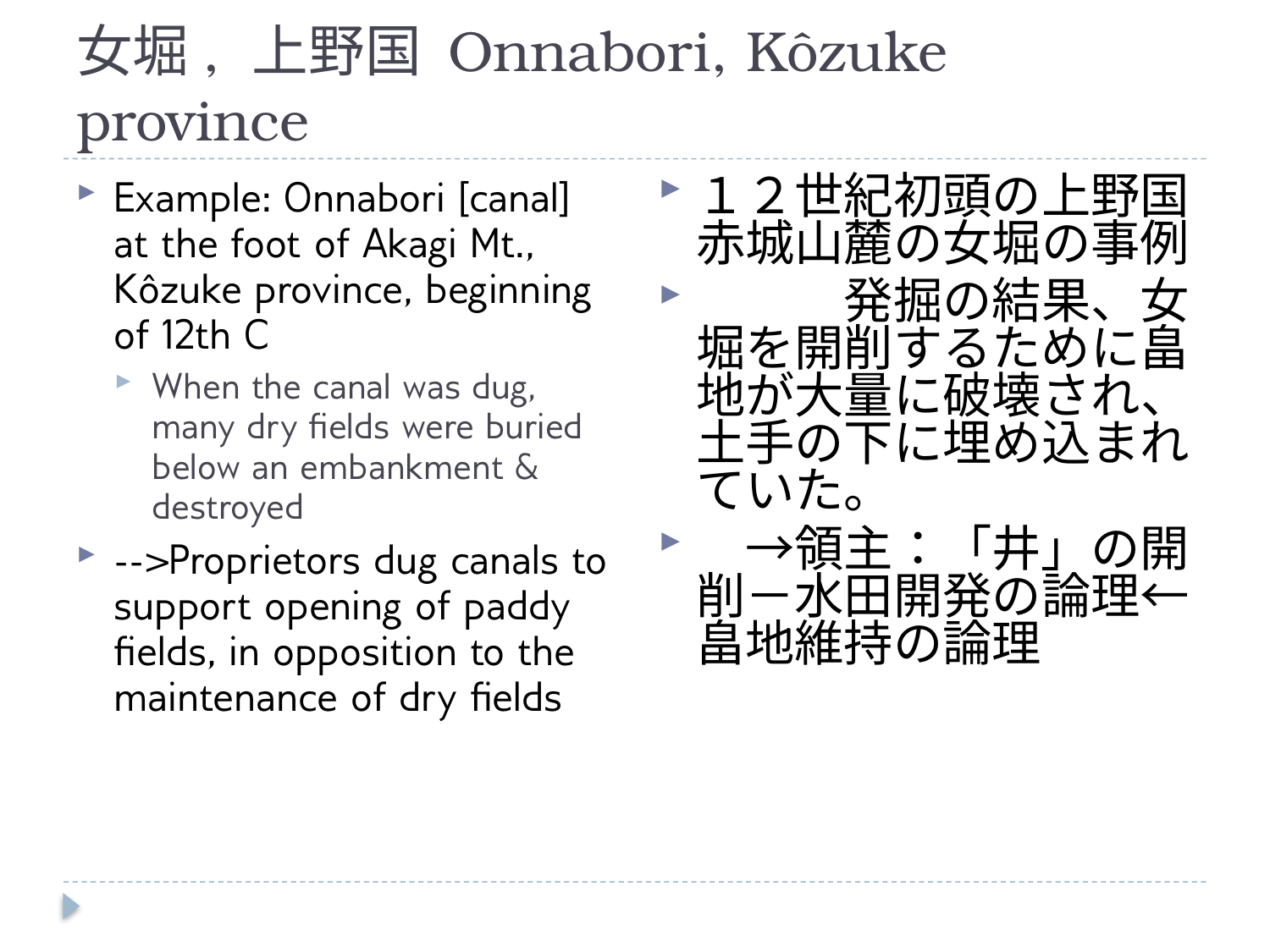

# 女堀, 上野国 Onnabori, Kôzuke province

Example: Onnabori [canal] at the foot of Akagi Mt., Kôzuke province, beginning of 12th C
When the canal was dug, many dry fields were buried below an embankment & destroyed
-->Proprietors dug canals to support opening of paddy fields, in opposition to the maintenance of dry fields

１２世紀初頭の上野国赤城山麓の女堀の事例
　　　発掘の結果、女堀を開削するために畠地が大量に破壊され、土手の下に埋め込まれていた。
　→領主：「井」の開削－水田開発の論理←畠地維持の論理